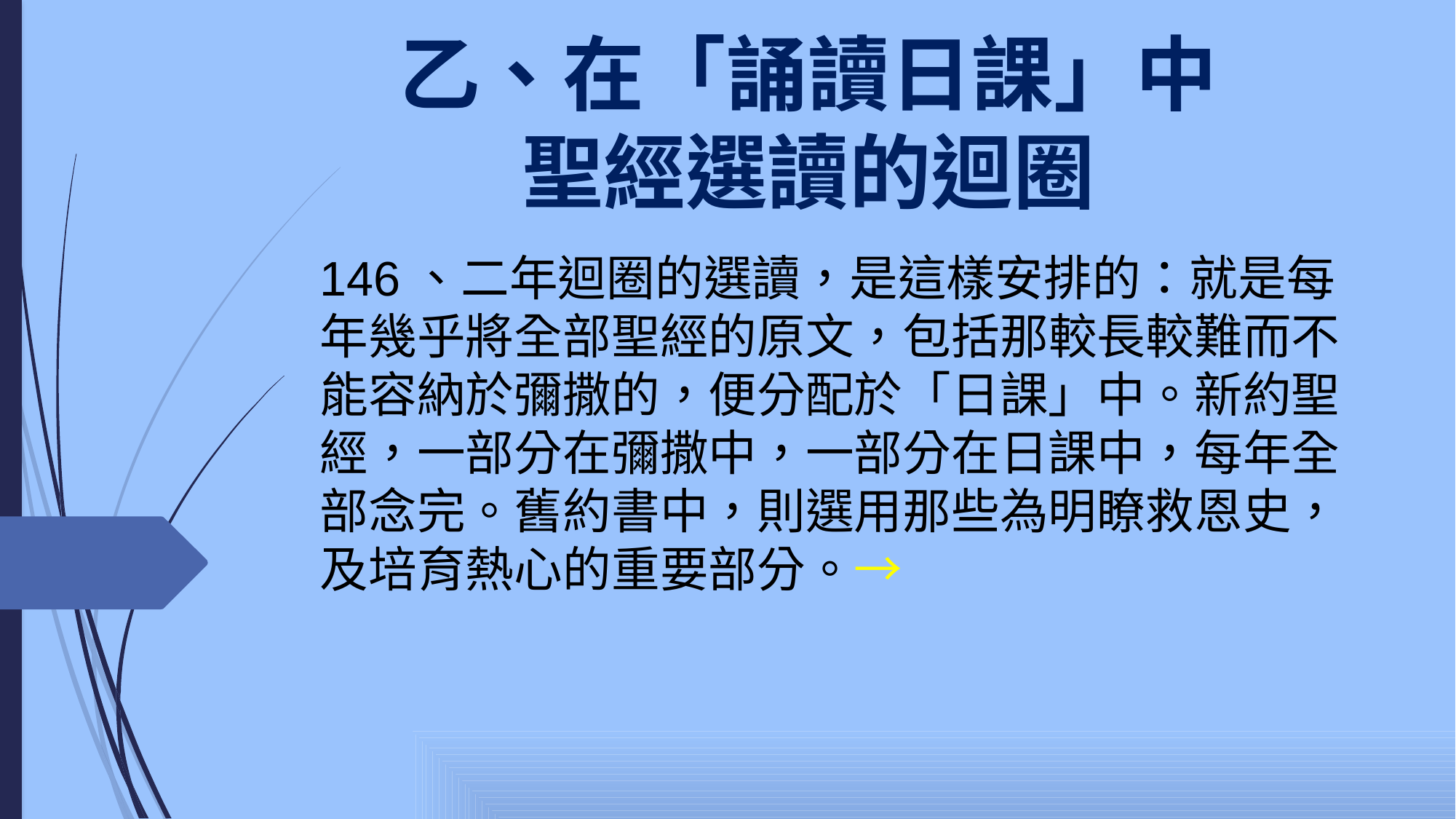

# 乙、在「誦讀日課」中 聖經選讀的迴圈
146、二年迴圈的選讀，是這樣安排的：就是每年幾乎將全部聖經的原文，包括那較長較難而不能容納於彌撒的，便分配於「日課」中。新約聖經，一部分在彌撒中，一部分在日課中，每年全部念完。舊約書中，則選用那些為明瞭救恩史，及培育熱心的重要部分。→